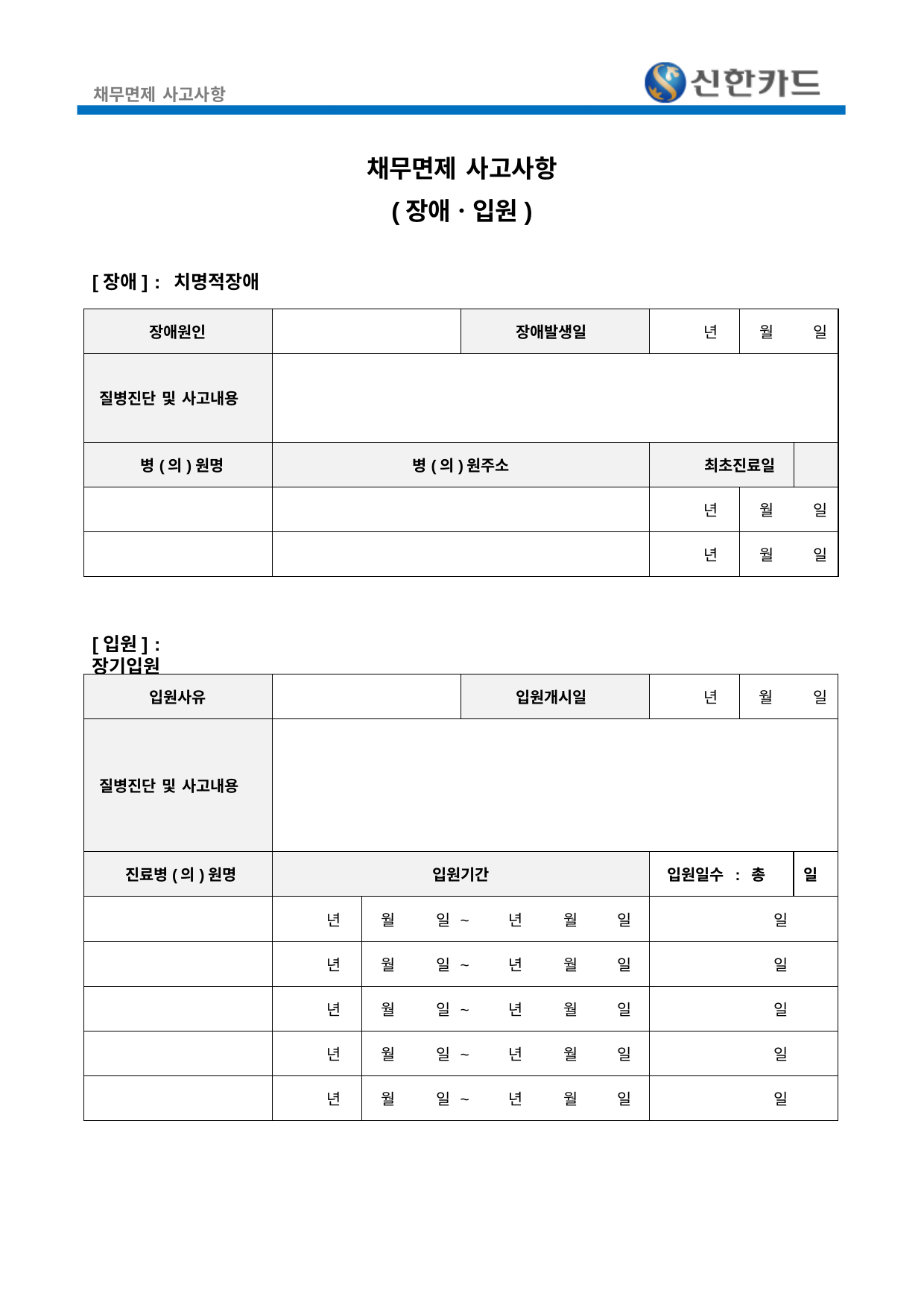

채무면제 사고사항

채무면제 사고사항
(장애ㆍ입원)

[장애] :  치명적장애
| 장애원인 |  | 장애발생일 | 년 | 월 | 일 |
| --- | --- | --- | --- | --- | --- |
| 질병진단 및 사고내용 |  |  |  |  |  |
| 병(의)원명 | 병(의)원주소 |  | 최초진료일 |  |  |
|  |  |  | 년 | 월 | 일 |
|  |  |  | 년 | 월 | 일 |
[입원] :  장기입원
| 입원사유 |  |  |  | 입원개시일 |  |  |  | 년 | 월 | 일 |
| --- | --- | --- | --- | --- | --- | --- | --- | --- | --- | --- |
| 질병진단 및 사고내용 |  |  |  |  |  |  |  |  |  |  |
| 진료병(의)원명 | 입원기간 |  |  |  |  |  |  | 입원일수 : 총 |  | 일 |
|  | 년 | 월 | 일 ~ |  | 년 | 월 | 일 | 일 |  |  |
|  | 년 | 월 | 일 ~ |  | 년 | 월 | 일 | 일 |  |  |
|  | 년 | 월 | 일 ~ |  | 년 | 월 | 일 | 일 |  |  |
|  | 년 | 월 | 일 ~ |  | 년 | 월 | 일 | 일 |  |  |
|  | 년 | 월 | 일 ~ |  | 년 | 월 | 일 | 일 |  |  |